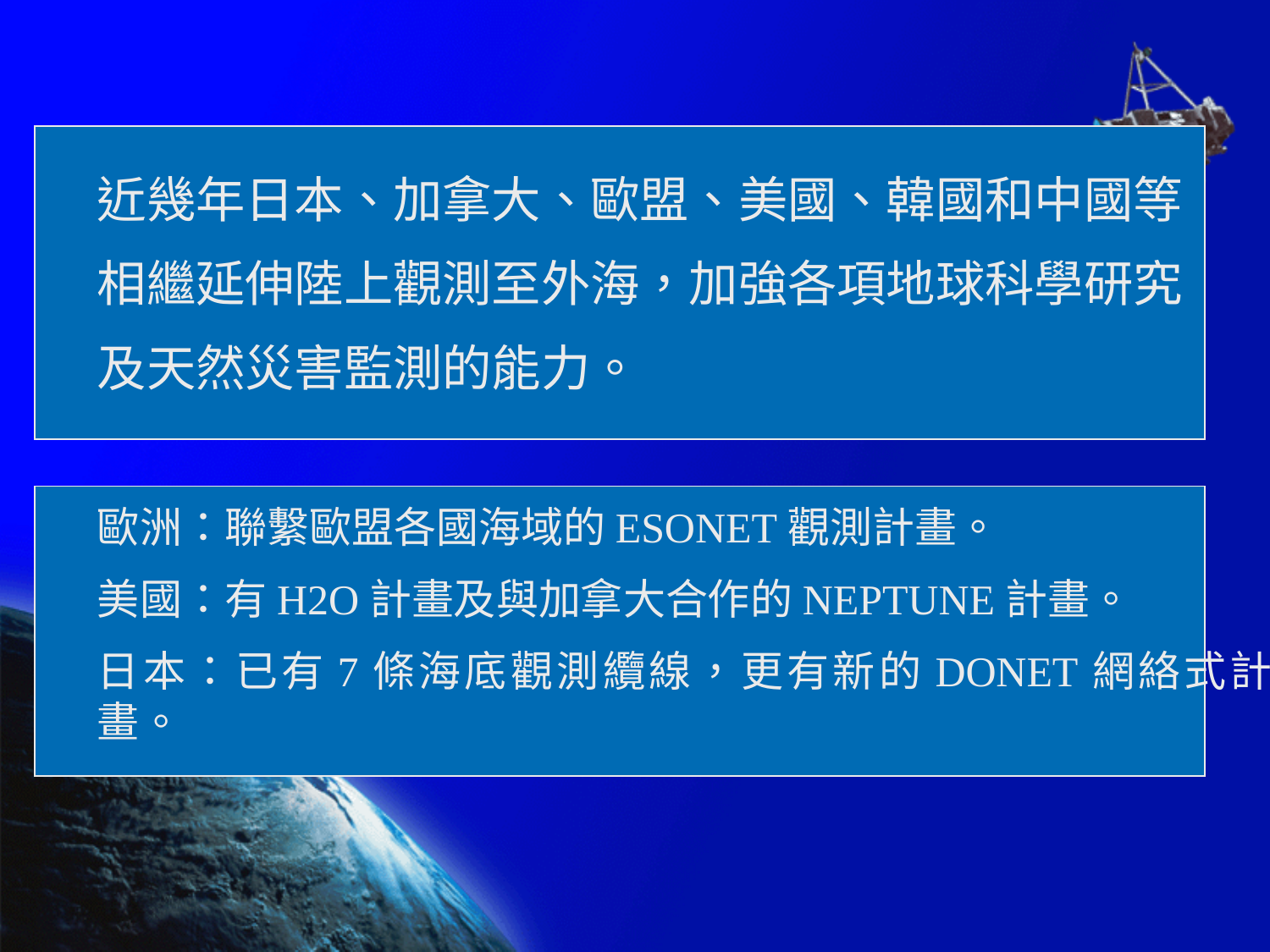

近幾年日本、加拿大、歐盟、美國、韓國和中國等
相繼延伸陸上觀測至外海，加強各項地球科學研究
及天然災害監測的能力。

歐洲：聯繫歐盟各國海域的ESONET觀測計畫。
美國：有H2O計畫及與加拿大合作的NEPTUNE計畫。
日本：已有7條海底觀測纜線，更有新的DONET網絡式計畫。